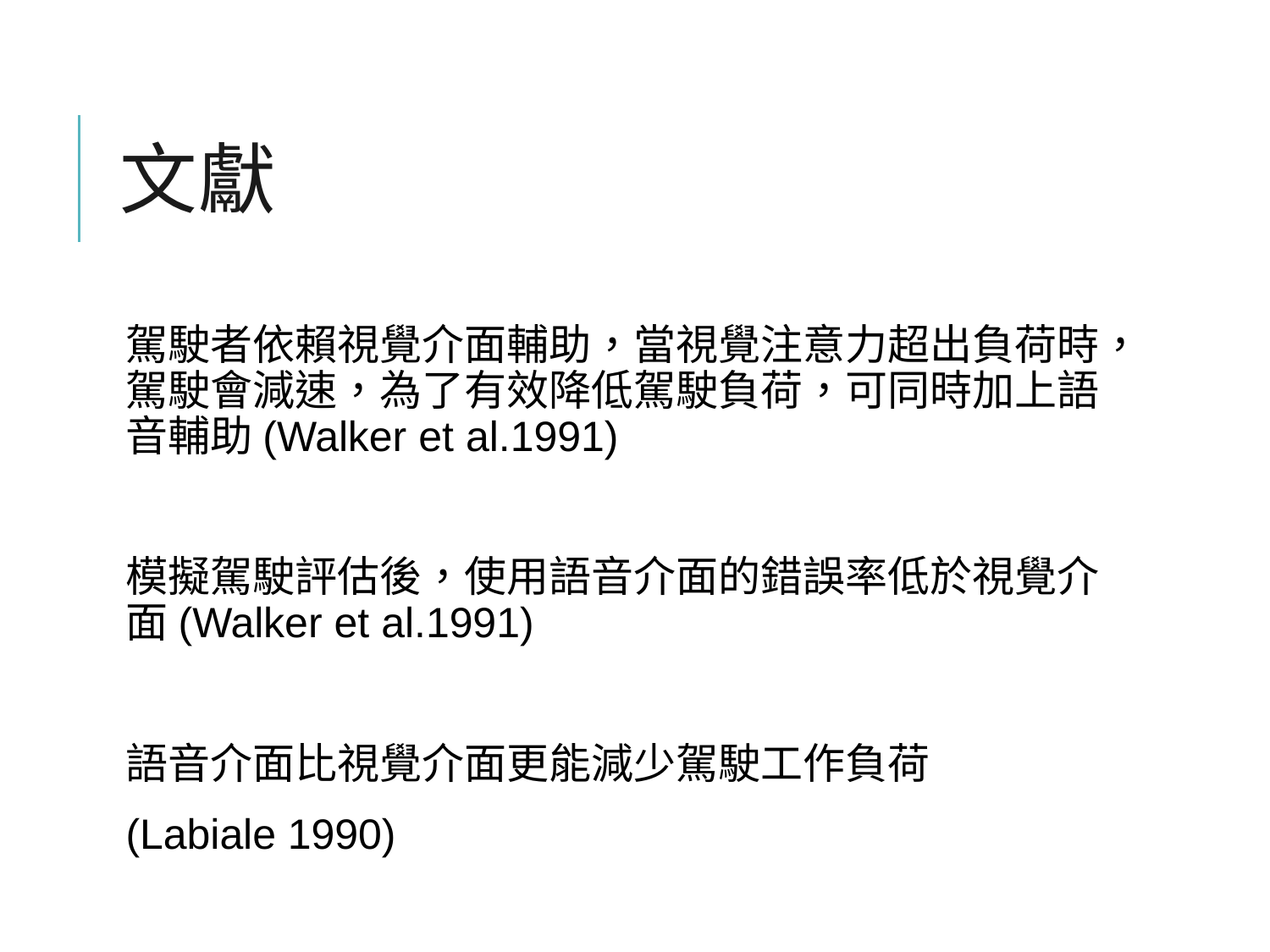

# 文獻
駕駛者依賴視覺介面輔助，當視覺注意力超出負荷時，駕駛會減速，為了有效降低駕駛負荷，可同時加上語音輔助(Walker et al.1991)

模擬駕駛評估後，使用語音介面的錯誤率低於視覺介面(Walker et al.1991)

語音介面比視覺介面更能減少駕駛工作負荷
(Labiale 1990)